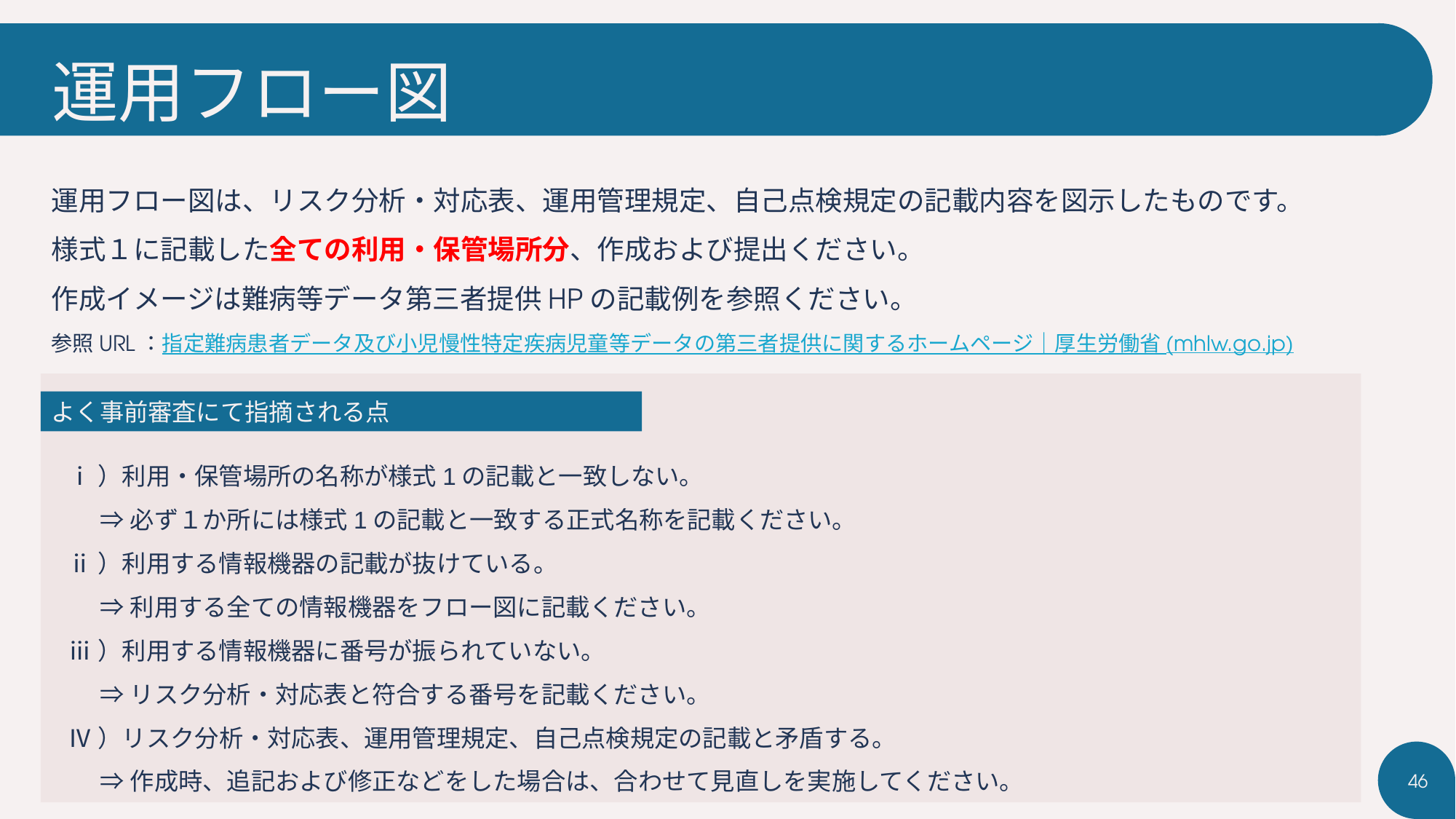

# 運用フロー図
運用フロー図は、リスク分析・対応表、運用管理規定、自己点検規定の記載内容を図示したものです。
様式１に記載した全ての利用・保管場所分、作成および提出ください。
作成イメージは難病等データ第三者提供HPの記載例を参照ください。
参照URL：指定難病患者データ及び小児慢性特定疾病児童等データの第三者提供に関するホームページ｜厚生労働省 (mhlw.go.jp)

よく事前審査にて指摘される点
ⅰ）利用・保管場所の名称が様式1の記載と一致しない。
⇒必ず１か所には様式1の記載と一致する正式名称を記載ください。
ⅱ）利用する情報機器の記載が抜けている。
⇒利用する全ての情報機器をフロー図に記載ください。
ⅲ）利用する情報機器に番号が振られていない。
⇒リスク分析・対応表と符合する番号を記載ください。
Ⅳ）リスク分析・対応表、運用管理規定、自己点検規定の記載と矛盾する。
⇒作成時、追記および修正などをした場合は、合わせて見直しを実施してください。

46